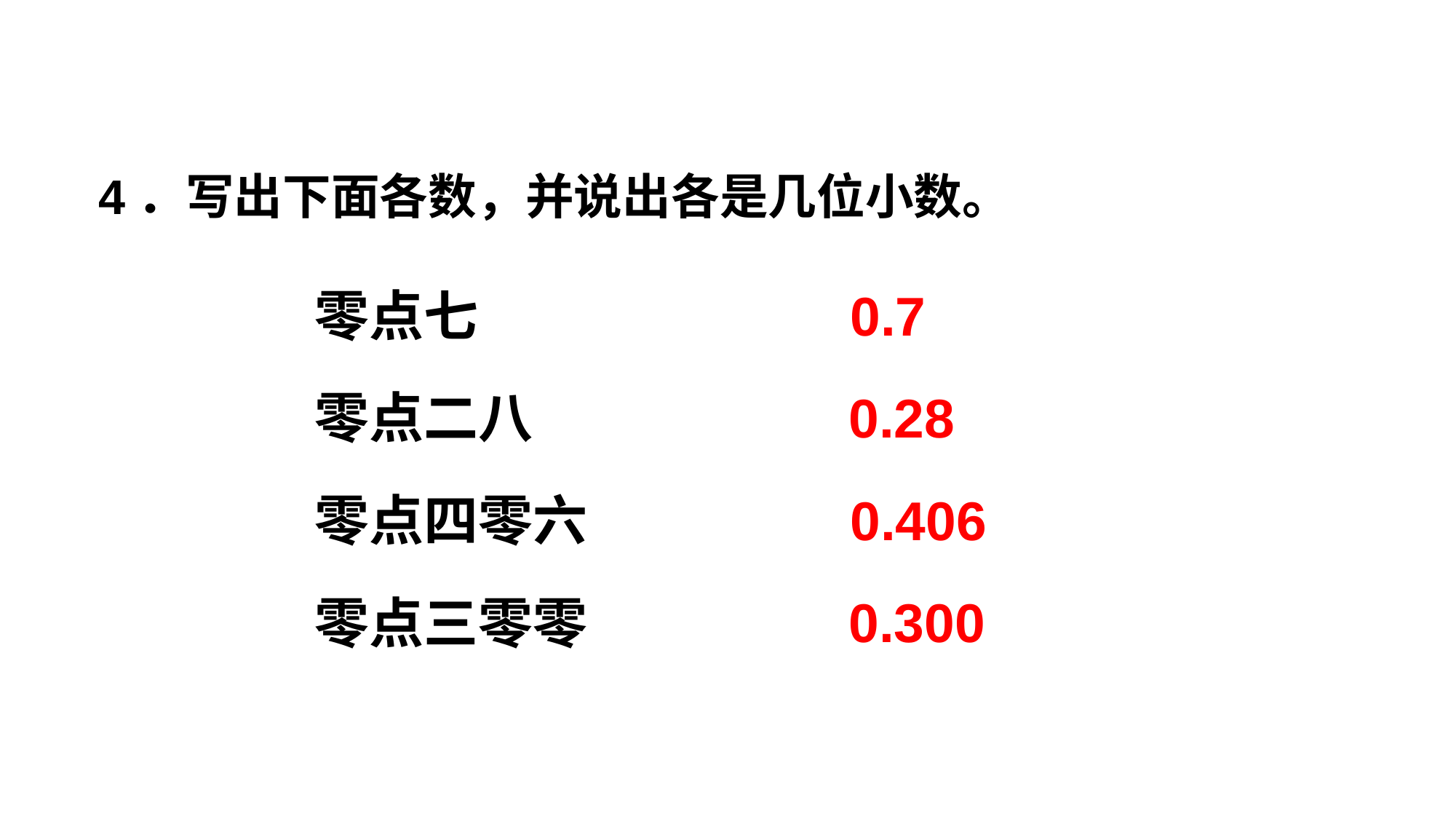

4．写出下面各数，并说出各是几位小数。
零点七
0.7
0.28
零点二八
零点四零六
0.406
0.300
零点三零零